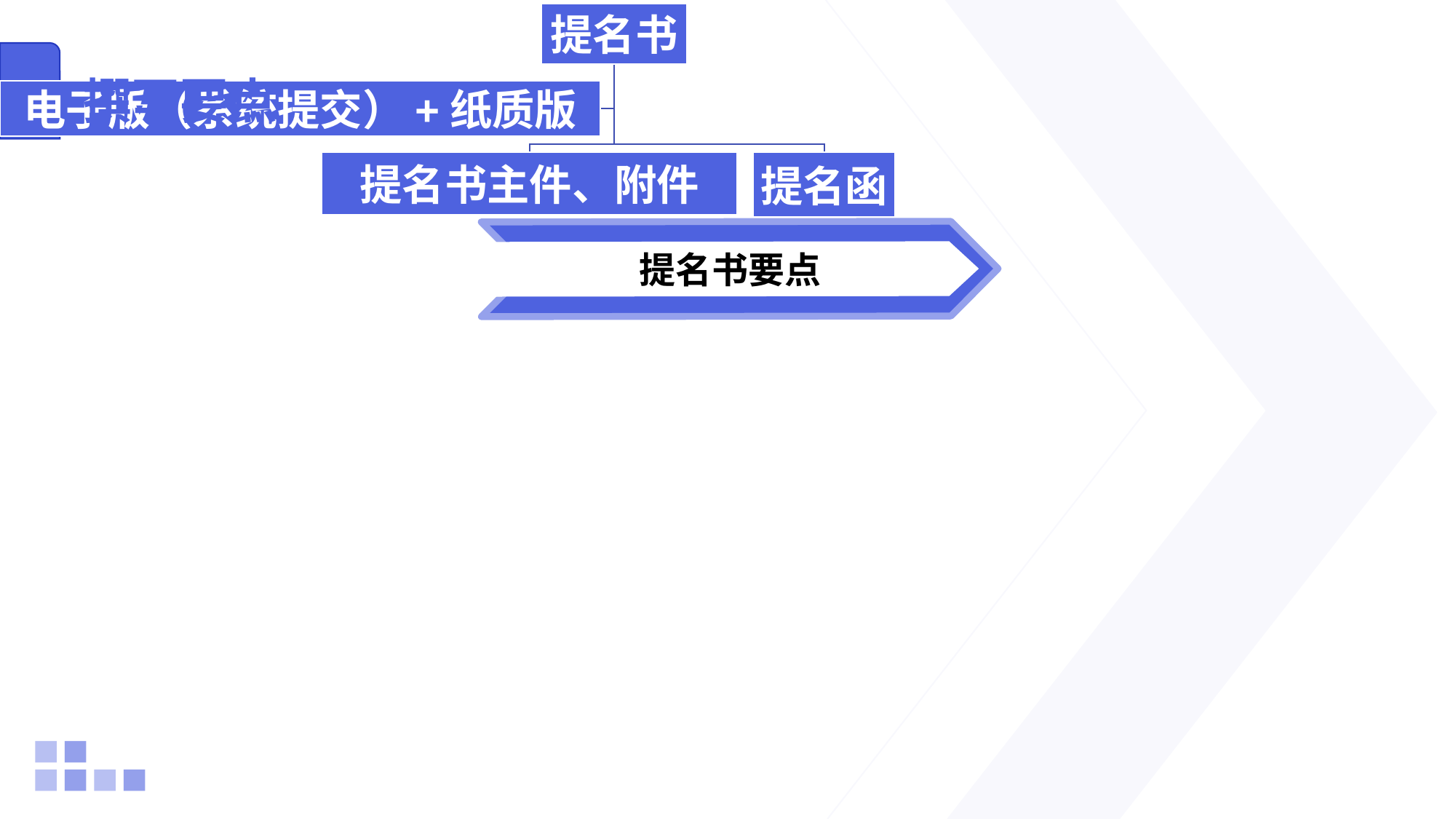

# 撰写要点

提名书要点
提名书
提名书主件、附件
提名函
电子版（系统提交）+纸质版